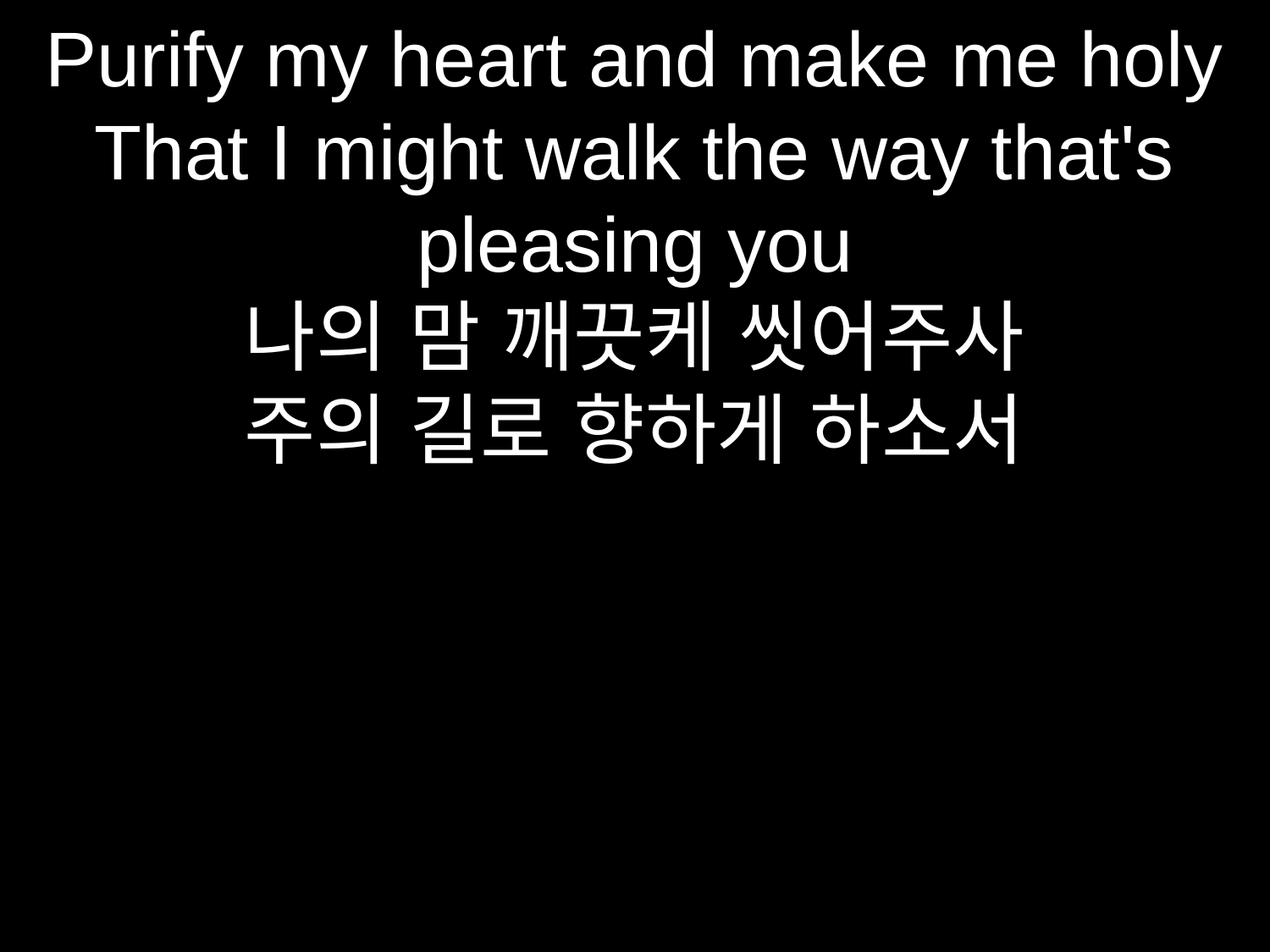

Purify my heart and make me holy
That I might walk the way that's pleasing you
나의 맘 깨끗케 씻어주사
주의 길로 향하게 하소서